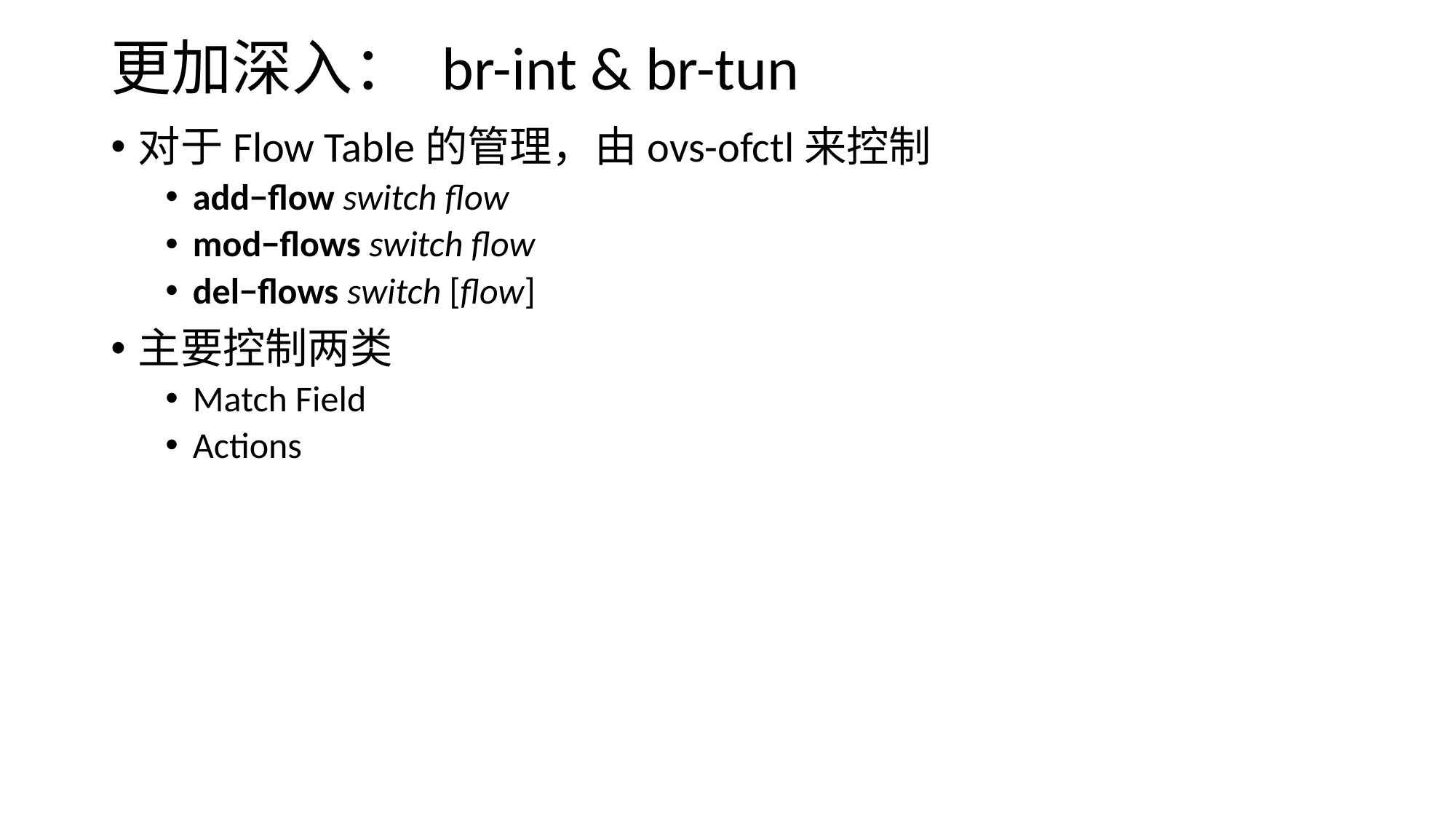

# 更加深入： br-int & br-tun
对于Flow Table的管理，由ovs-ofctl来控制
add−flow switch flow
mod−flows switch flow
del−flows switch [flow]
主要控制两类
Match Field
Actions